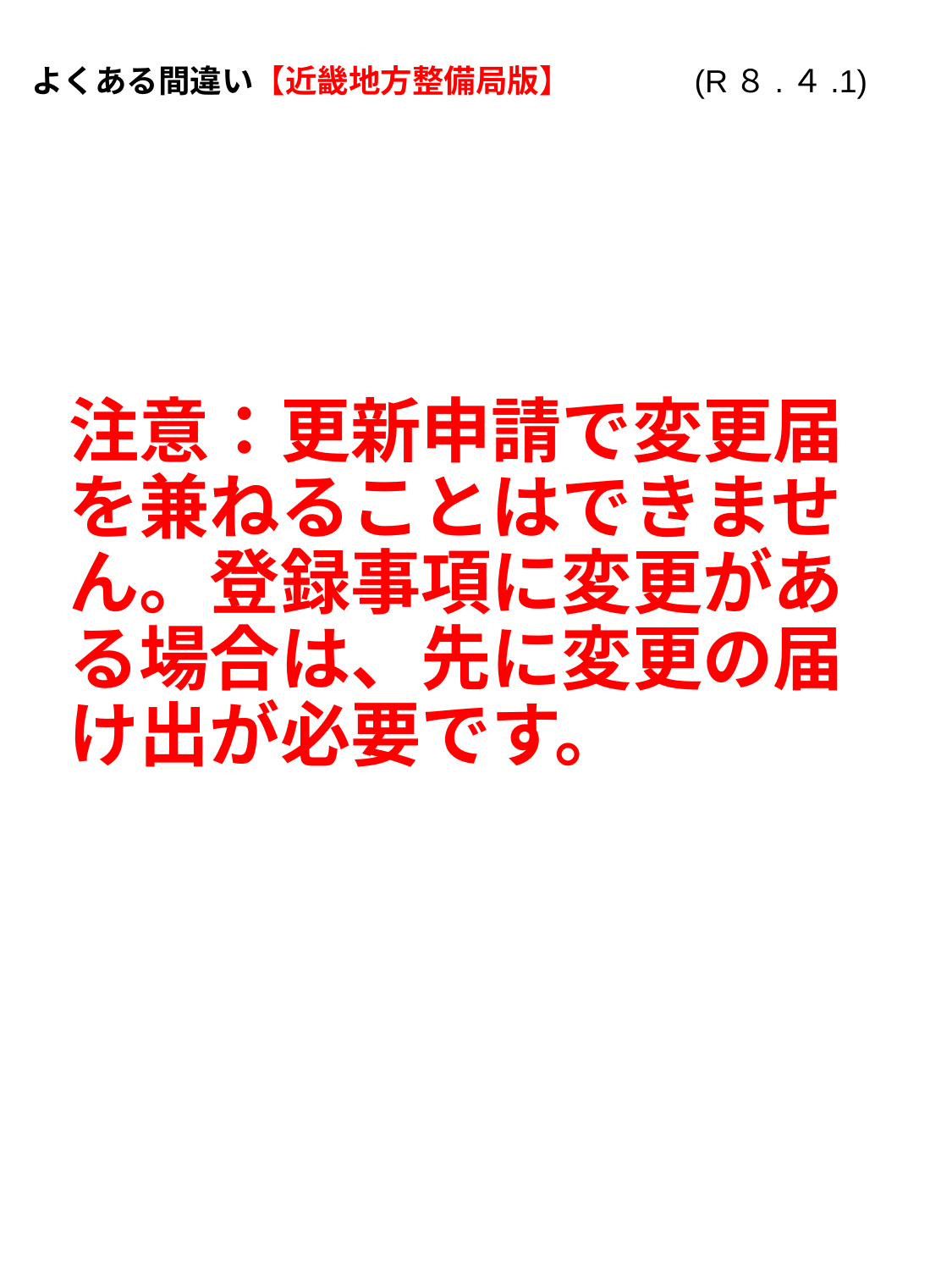

よくある間違い【近畿地方整備局版】
(R８.４.1)
注意：更新申請で変更届を兼ねることはできません。登録事項に変更がある場合は、先に変更の届け出が必要です。